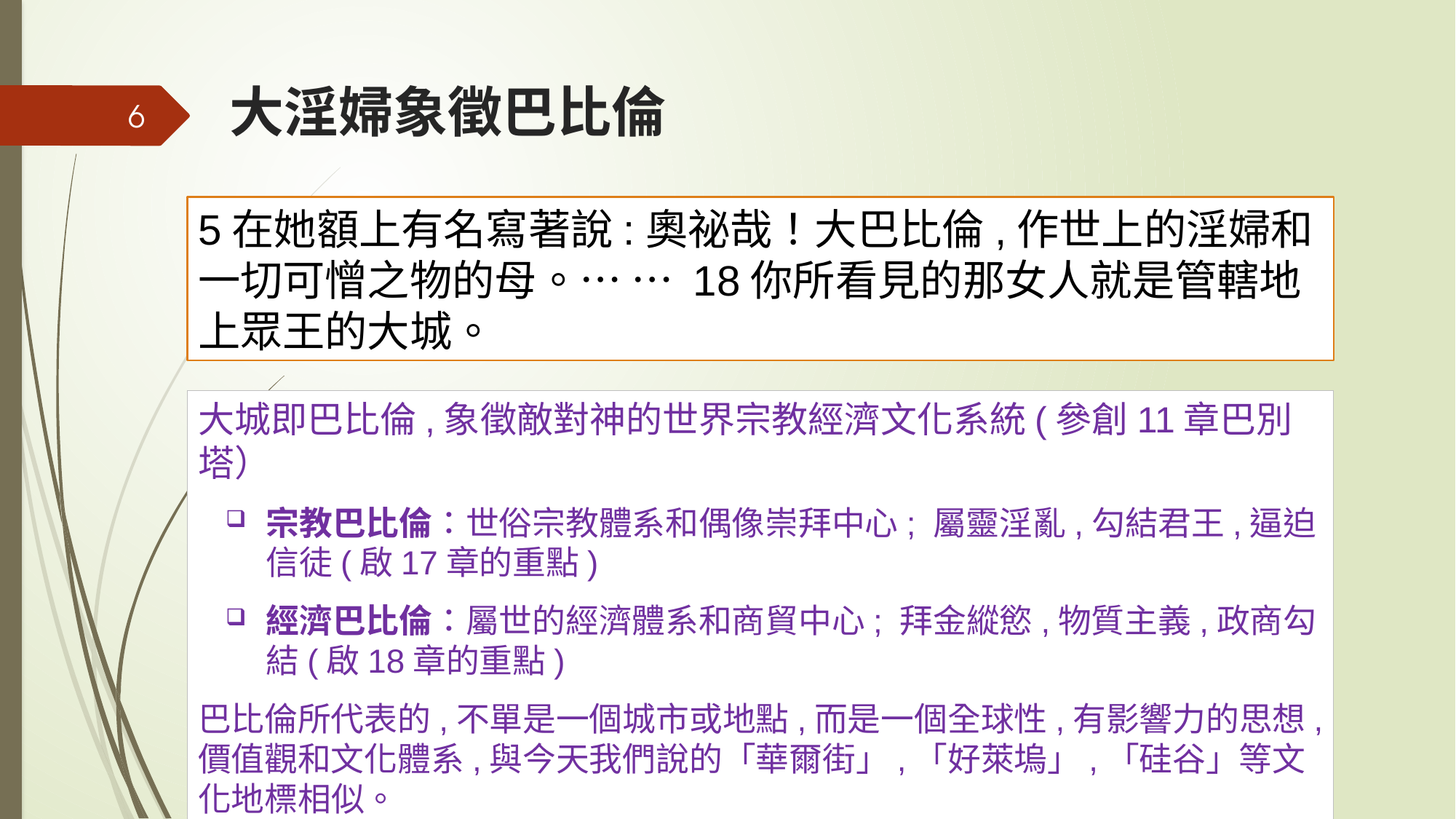

大淫婦象徵巴比倫
6
5在她額上有名寫著說:奧祕哉！大巴比倫,作世上的淫婦和一切可憎之物的母。… … 18你所看見的那女人就是管轄地上眾王的大城。
大城即巴比倫,象徵敵對神的世界宗教經濟文化系統(參創11章巴別塔）
宗教巴比倫：世俗宗教體系和偶像崇拜中心; 屬靈淫亂,勾結君王,逼迫信徒(啟17章的重點)
經濟巴比倫：屬世的經濟體系和商貿中心; 拜金縱慾,物質主義,政商勾結(啟18章的重點)
巴比倫所代表的,不單是一個城市或地點,而是一個全球性,有影響力的思想,價值觀和文化體系,與今天我們說的「華爾街」,「好萊塢」,「硅谷」等文化地標相似。